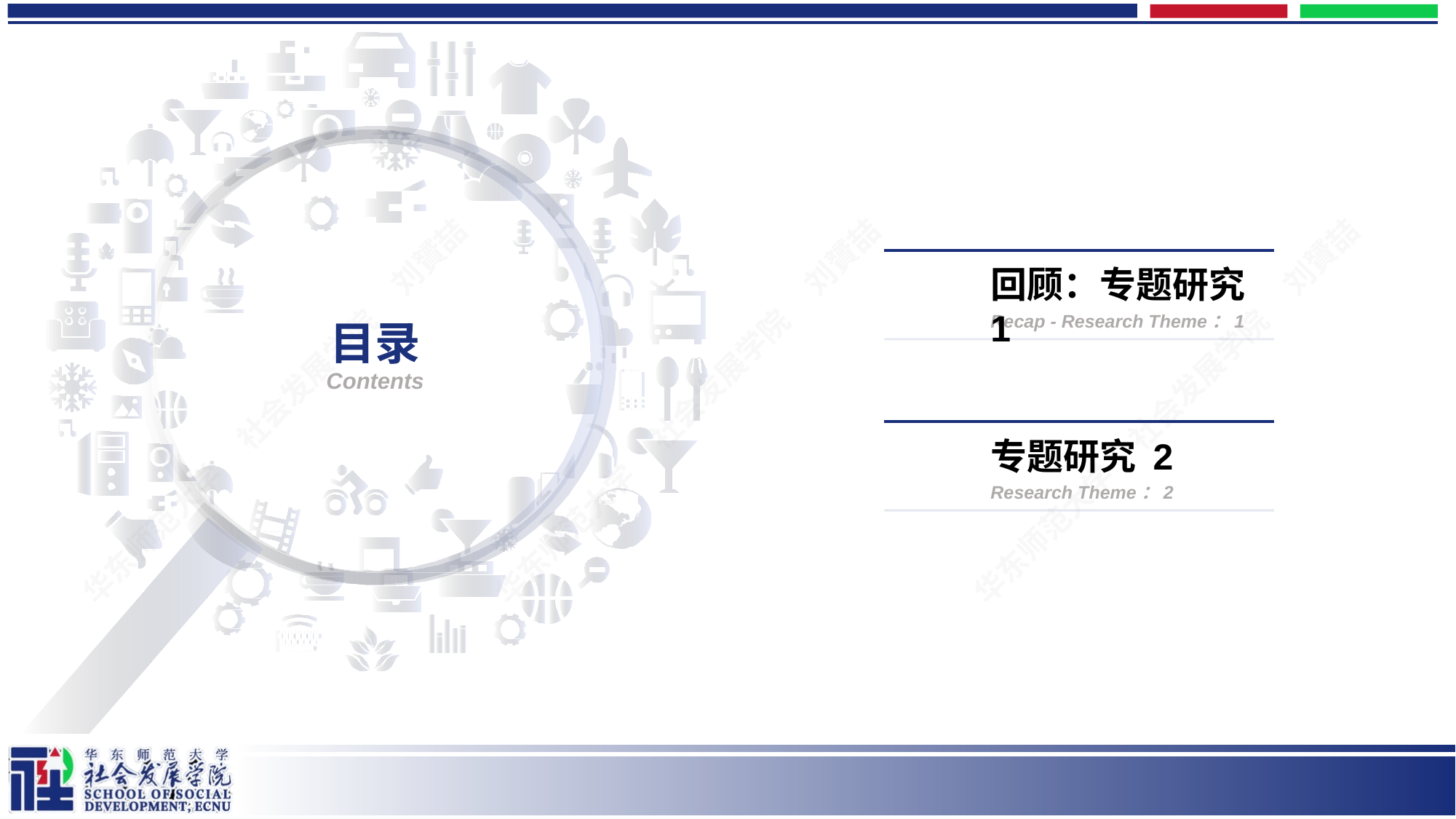

1.0
回顾：专题研究 1
Recap - Research Theme：1

# 目录 Contents
2.0
专题研究 2
Research Theme：2